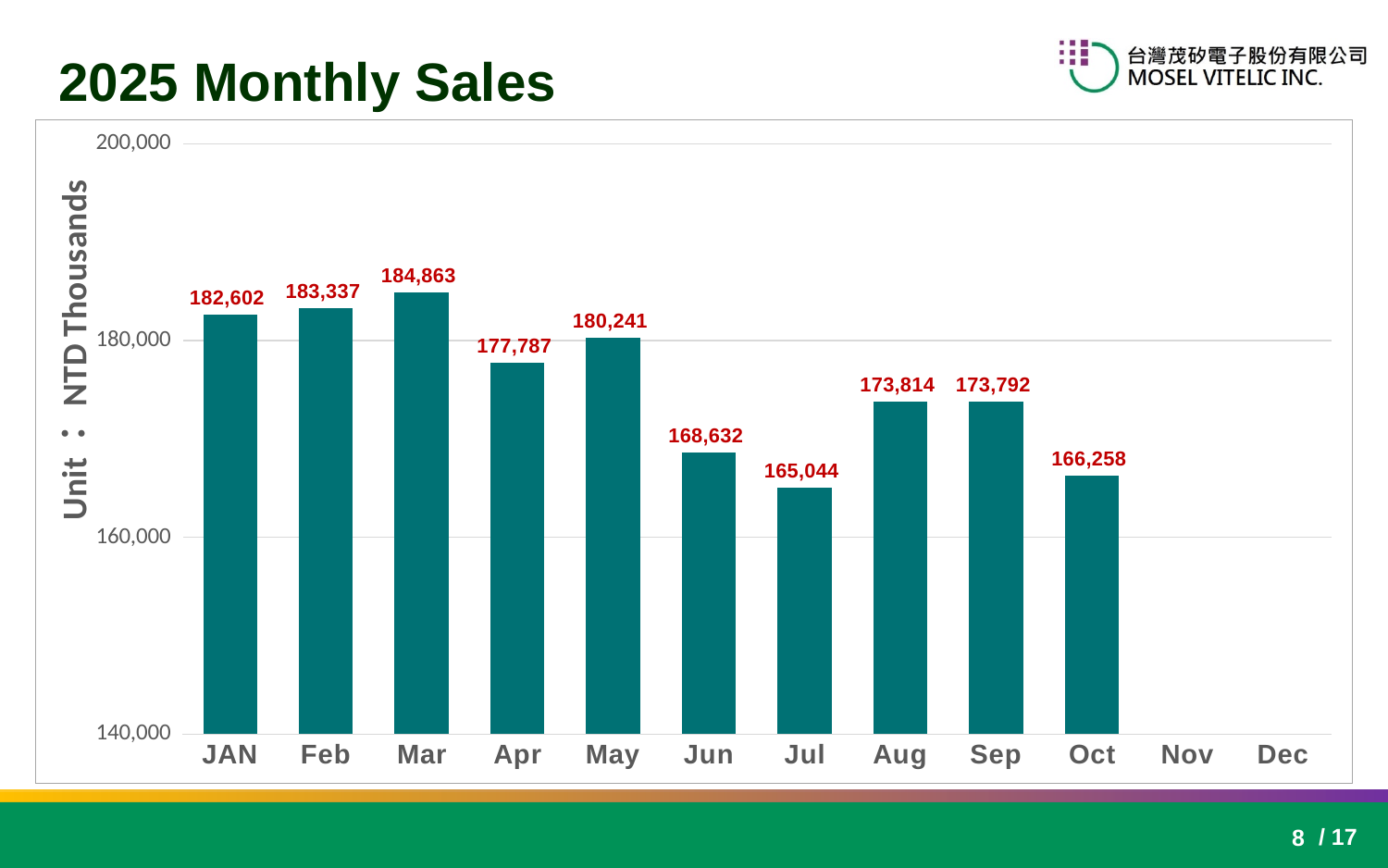

2025 Monthly Sales

### Chart

| Category | 2025年 |
|---|---|
| JAN | 182602.0 |
| Feb | 183337.0 |
| Mar | 184863.0 |
| Apr | 177787.0 |
| May | 180241.0 |
| Jun | 168632.0 |
| Jul | 165044.0 |
| Aug | 173814.0 |
| Sep | 173792.0 |
| Oct | 166258.0 |
| Nov | None |
| Dec | None |
8